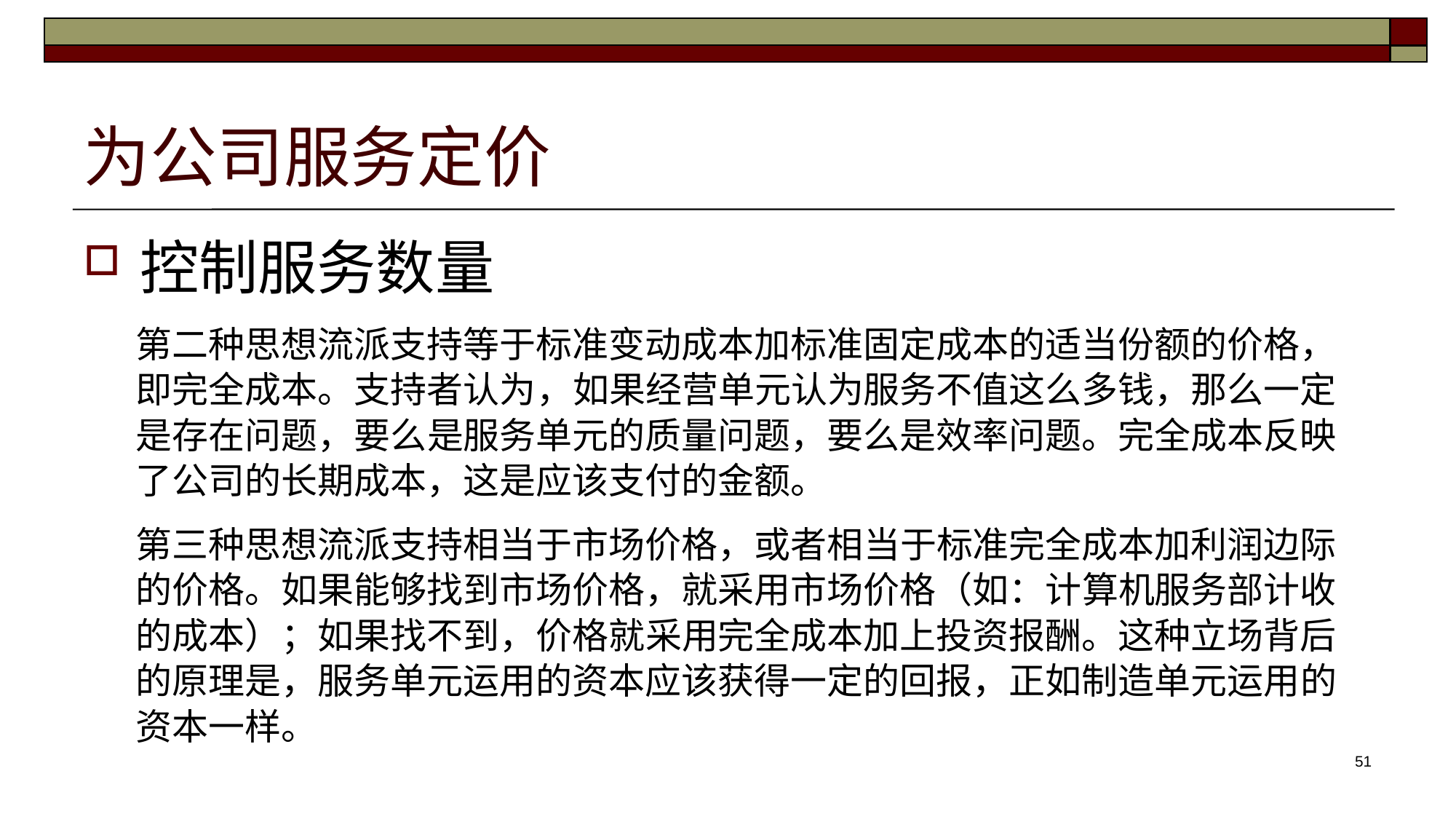

# 为公司服务定价
控制服务数量
第二种思想流派支持等于标准变动成本加标准固定成本的适当份额的价格，即完全成本。支持者认为，如果经营单元认为服务不值这么多钱，那么一定是存在问题，要么是服务单元的质量问题，要么是效率问题。完全成本反映了公司的长期成本，这是应该支付的金额。
第三种思想流派支持相当于市场价格，或者相当于标准完全成本加利润边际的价格。如果能够找到市场价格，就采用市场价格（如：计算机服务部计收的成本）；如果找不到，价格就采用完全成本加上投资报酬。这种立场背后的原理是，服务单元运用的资本应该获得一定的回报，正如制造单元运用的资本一样。

51